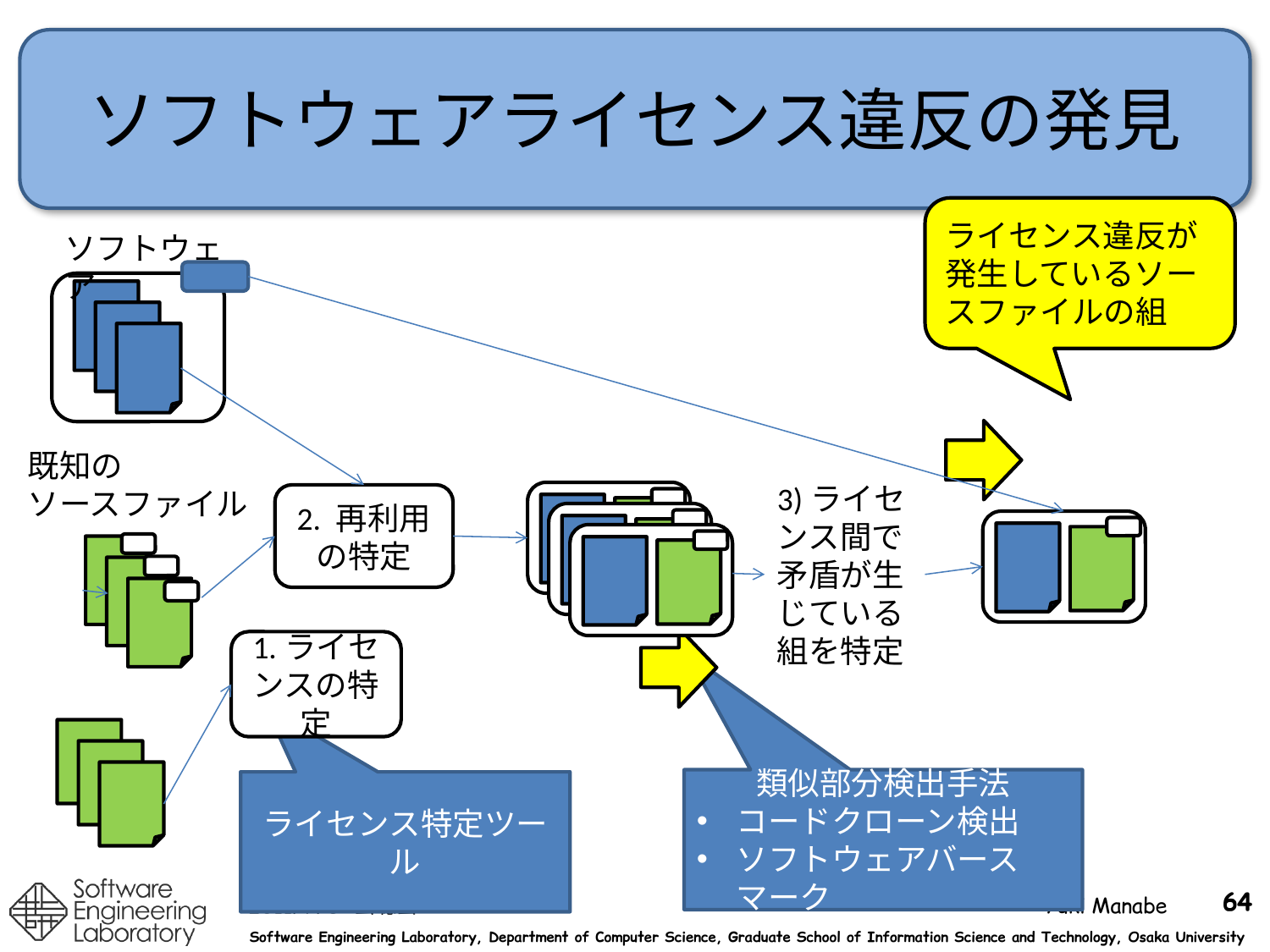

# ソフトウェアライセンス違反の発見
ライセンス違反が発生しているソースファイルの組
ソフトウェア

既知の
ソースファイル
3)ライセンス間で
矛盾が生じている組を特定

2. 再利用の特定

1.ライセンスの特定

類似部分検出手法
コードクローン検出
ソフトウェアバースマーク
ライセンス特定ツール
64
2011/7/6-公聴会
Yuki Manabe